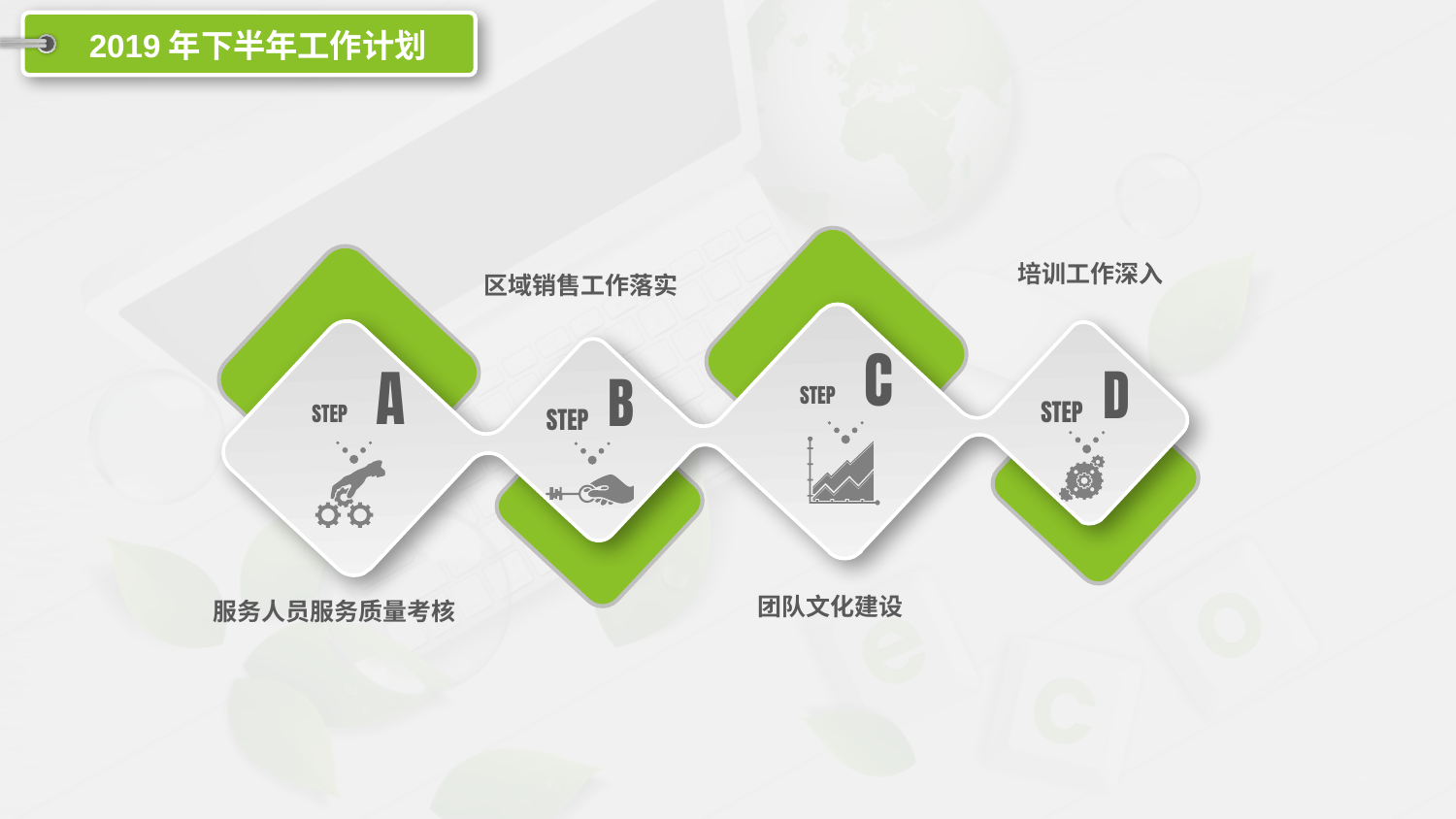

2019年下半年工作计划

培训工作深入

区域销售工作落实

C
STEP
A
STEP
D
STEP
B
STEP

团队文化建设
服务人员服务质量考核